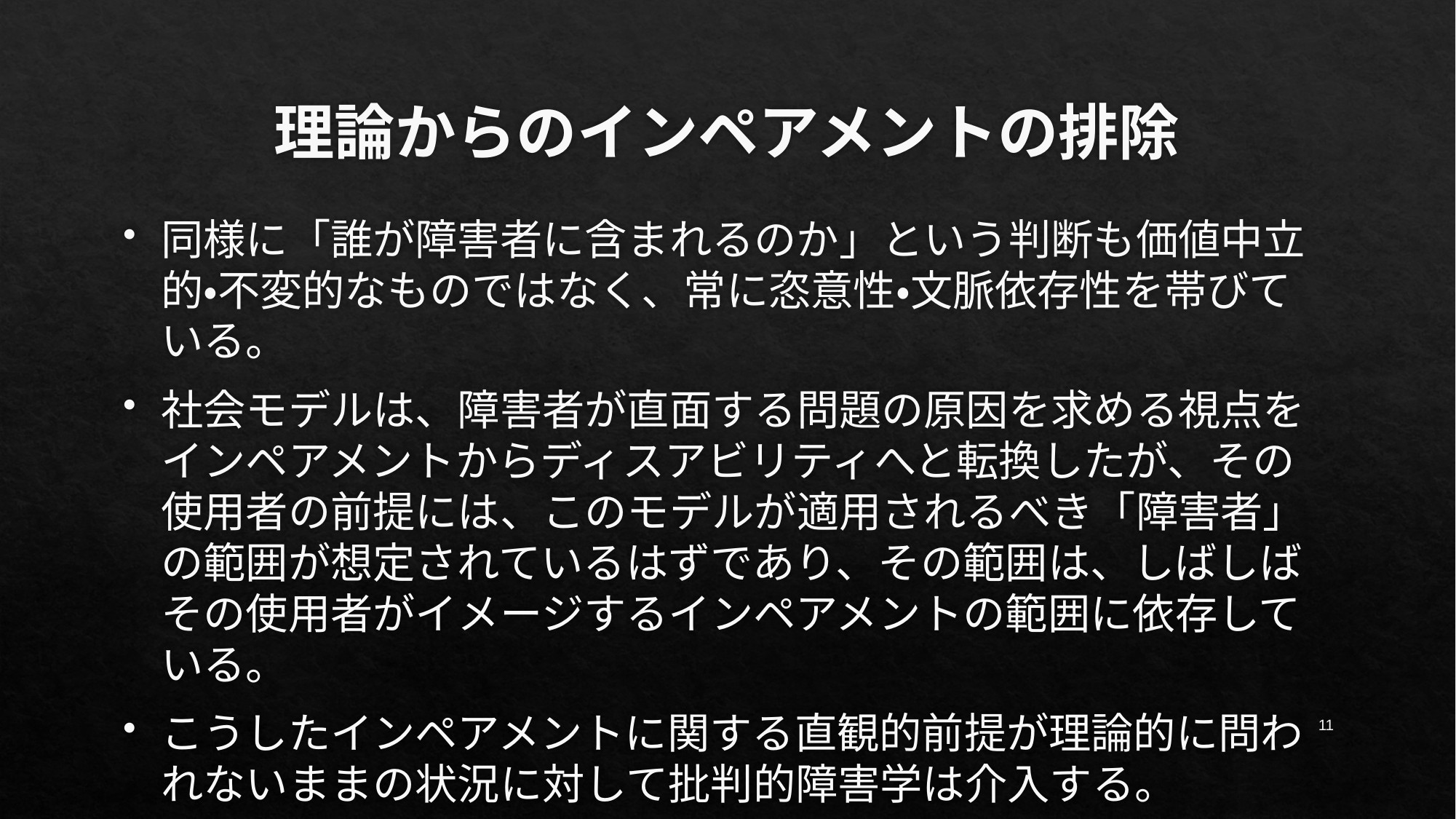

# 理論からのインペアメントの排除
同様に「誰が障害者に含まれるのか」という判断も価値中立的・不変的なものではなく、常に恣意性・文脈依存性を帯びている。
社会モデルは、障害者が直面する問題の原因を求める視点をインペアメントからディスアビリティへと転換したが、その使用者の前提には、このモデルが適用されるべき「障害者」の範囲が想定されているはずであり、その範囲は、しばしばその使用者がイメージするインペアメントの範囲に依存している。
こうしたインペアメントに関する直観的前提が理論的に問われないままの状況に対して批判的障害学は介入する。
11